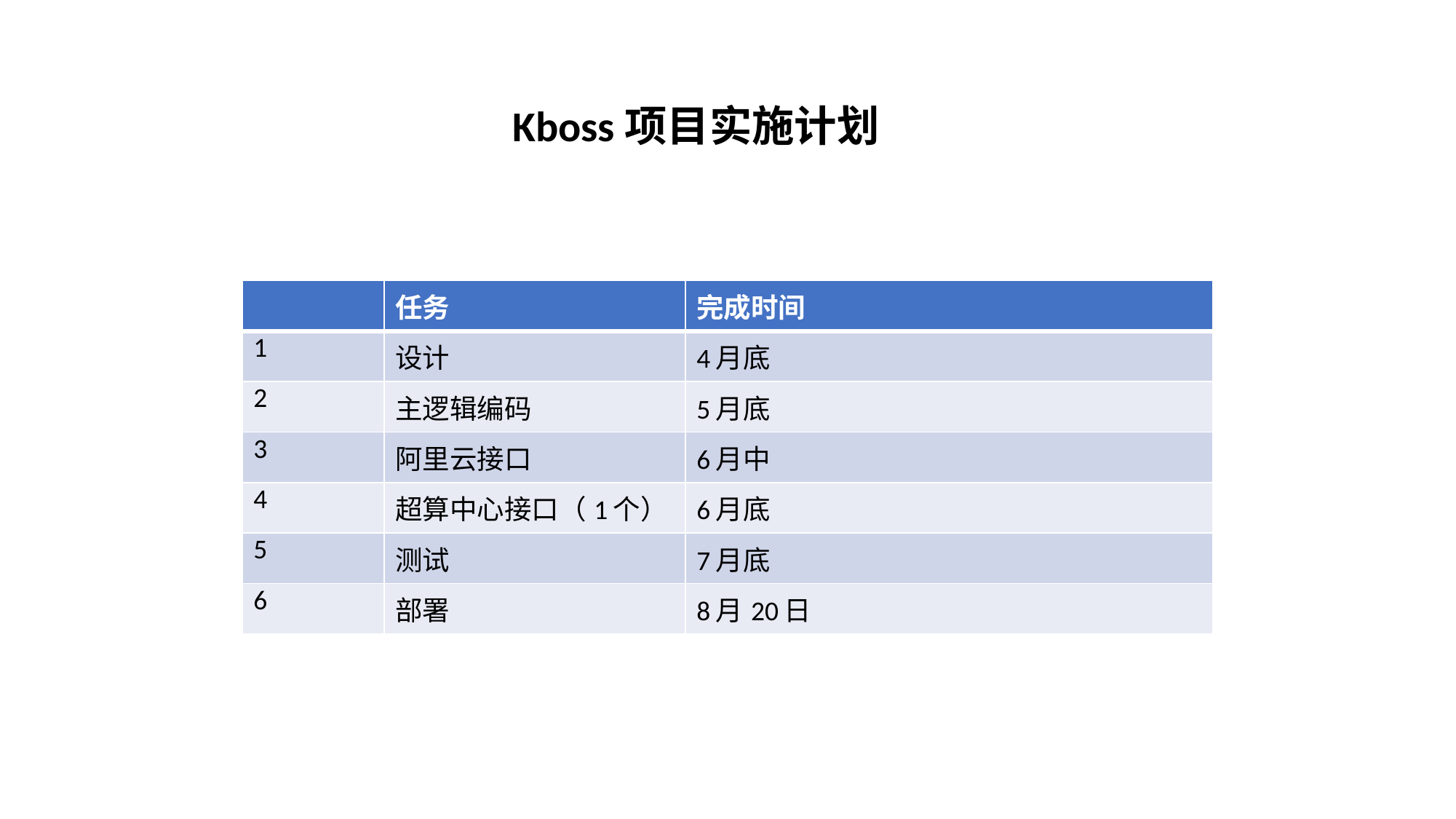

Kboss项目实施计划
|  | 任务 | 完成时间 |
| --- | --- | --- |
| 1 | 设计 | 4月底 |
| 2 | 主逻辑编码 | 5月底 |
| 3 | 阿里云接口 | 6月中 |
| 4 | 超算中心接口（1个） | 6月底 |
| 5 | 测试 | 7月底 |
| 6 | 部署 | 8月20日 |